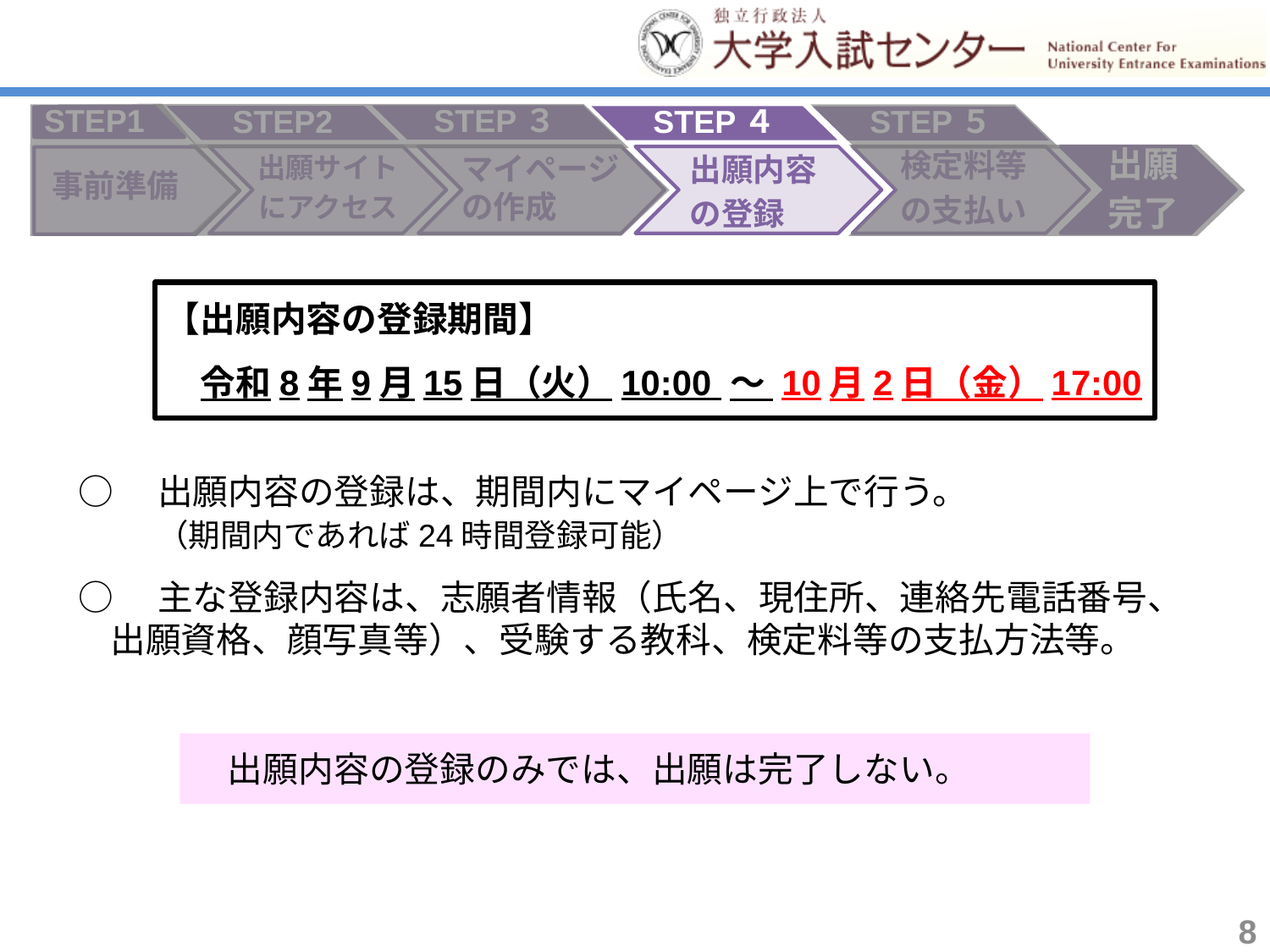

STEP３
STEP2
STEP４
STEP５
STEP1
出願
完了

検定料等
の支払い

マイページの作成

出願内容
の登録

出願サイト
にアクセス

事前準備

【出願内容の登録期間】
　令和8年9月15日（火）10:00 ～ 10月2日（金）17:00
○　出願内容の登録は、期間内にマイページ上で行う。
　　 （期間内であれば24時間登録可能）
○　主な登録内容は、志願者情報（氏名、現住所、連絡先電話番号、
   出願資格、顔写真等）、受験する教科、検定料等の支払方法等。
　出願内容の登録のみでは、出願は完了しない。
8